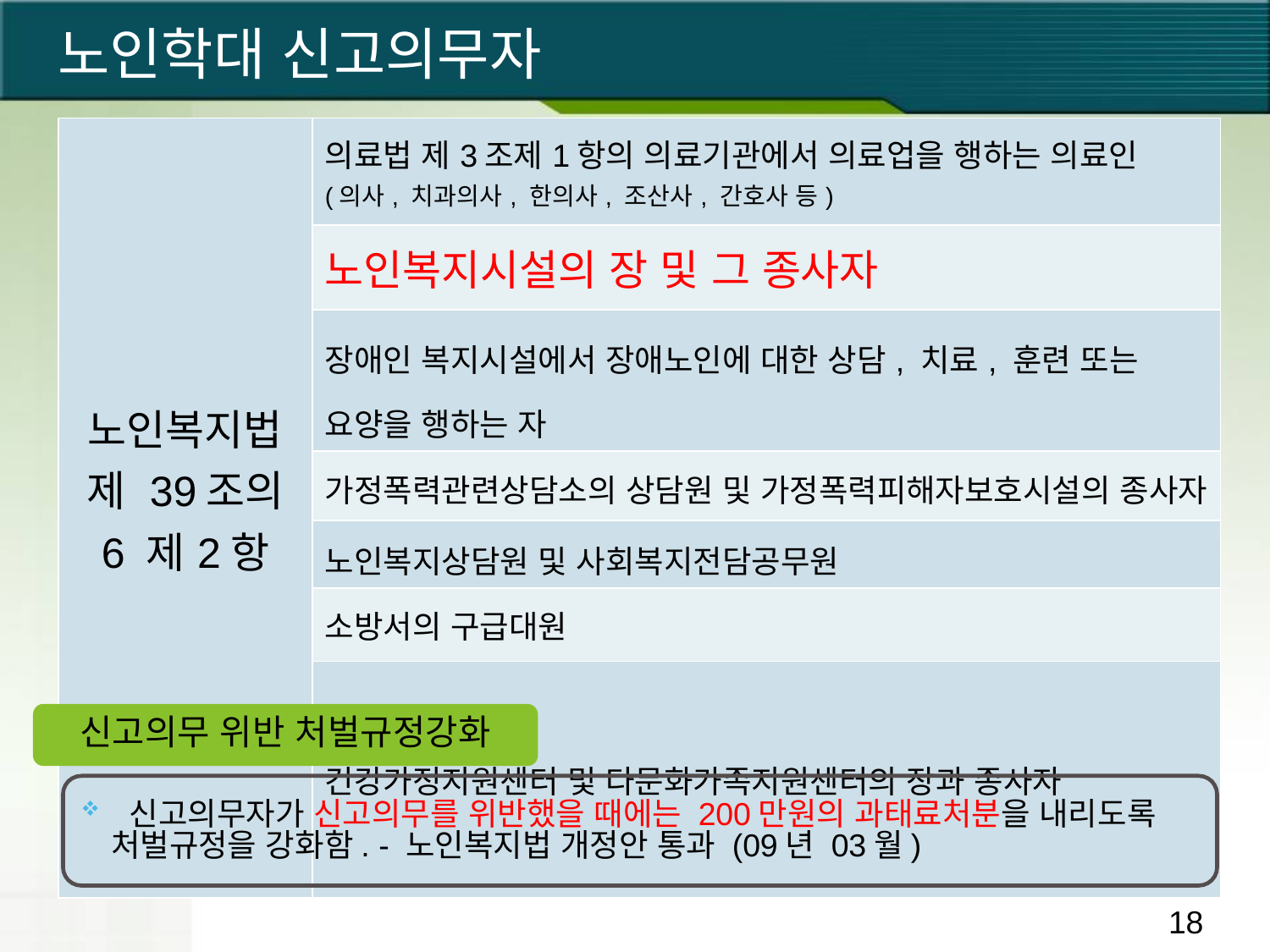

노인학대 신고의무자
| 노인복지법 제 39조의 6 제2항 | 의료법 제3조제1항의 의료기관에서 의료업을 행하는 의료인 (의사, 치과의사, 한의사, 조산사, 간호사 등) |
| --- | --- |
|  | 노인복지시설의 장 및 그 종사자 |
|  | 장애인 복지시설에서 장애노인에 대한 상담, 치료, 훈련 또는 요양을 행하는 자 |
|  | 가정폭력관련상담소의 상담원 및 가정폭력피해자보호시설의 종사자 |
|  | 노인복지상담원 및 사회복지전담공무원 |
|  | 소방서의 구급대원 |
|  | 건강가정지원센터 및 다문화가족지원센터의 장과 종사자 |
신고의무 위반 처벌규정강화
 신고의무자가 신고의무를 위반했을 때에는 200만원의 과태료처분을 내리도록  처벌규정을 강화함. - 노인복지법 개정안 통과 (09년 03월)
18